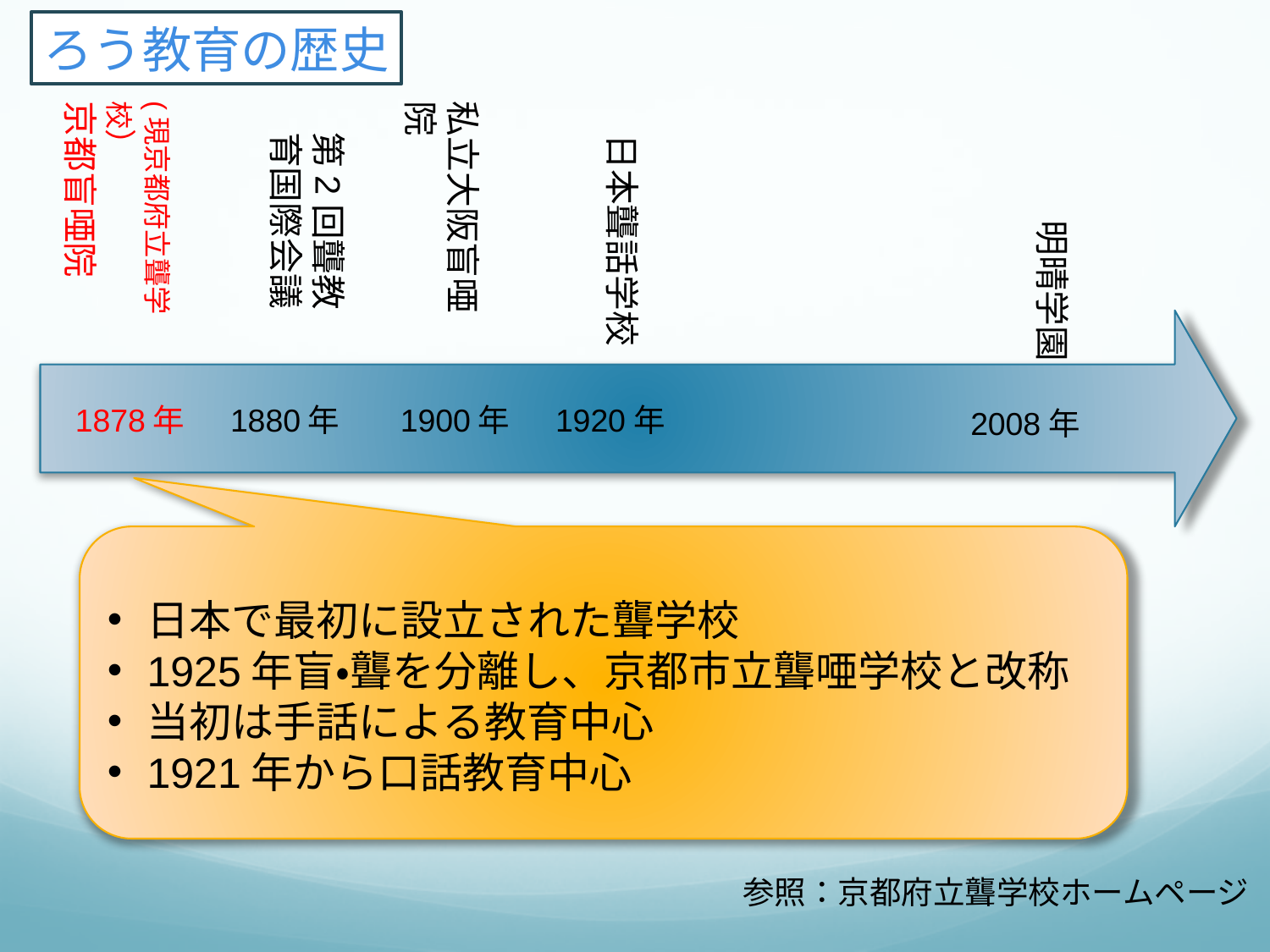

ろう教育の歴史
私立大阪盲唖院
(現京都府立聾学校）
京都盲唖院
第2回聾教育国際会議
日本聾話学校
明晴学園

1878年
1880年
1900年
1920年
2008年

日本で最初に設立された聾学校
1925年盲・聾を分離し、京都市立聾唖学校と改称
当初は手話による教育中心
1921年から口話教育中心

参照：京都府立聾学校ホームページ